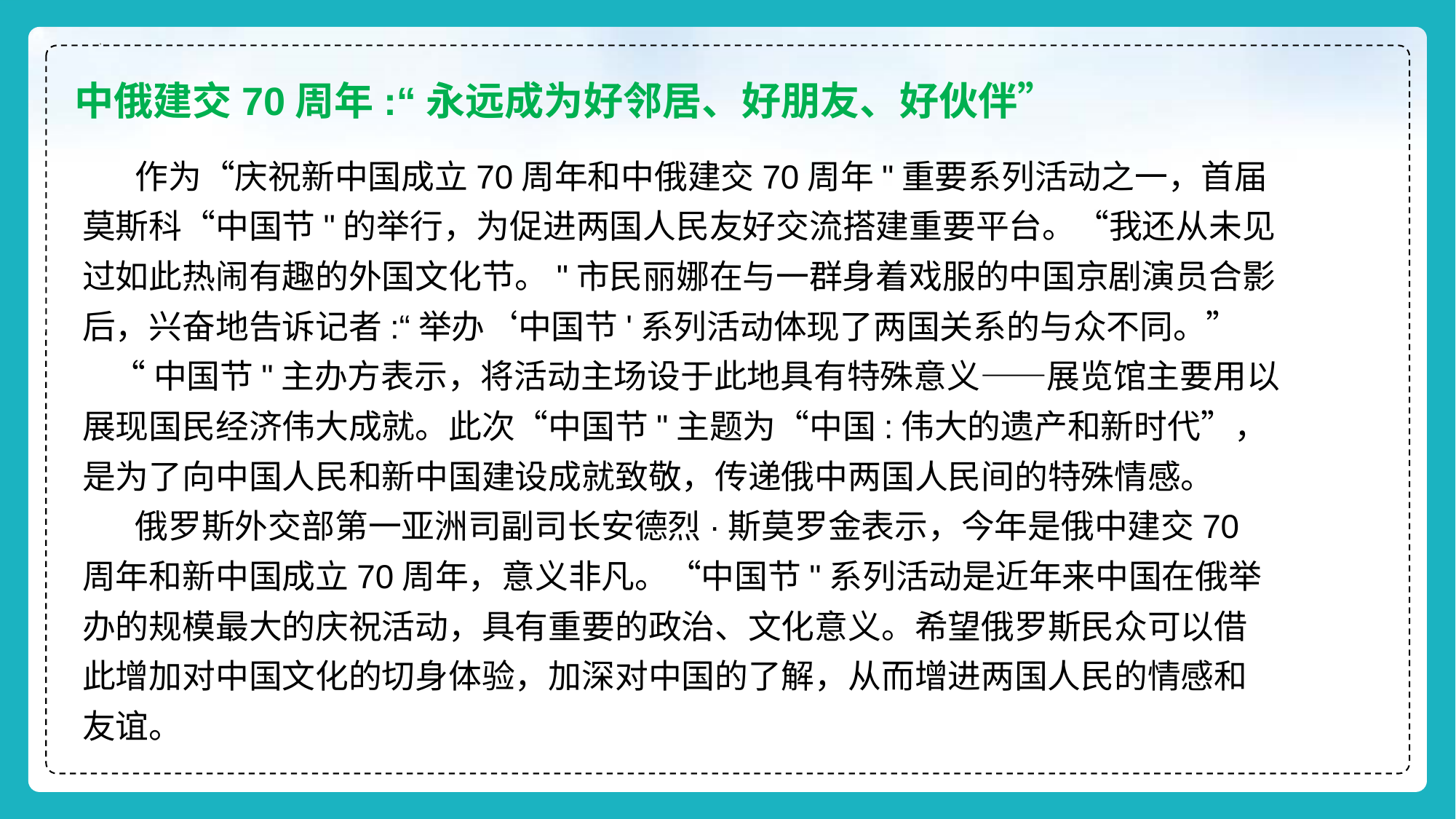

中俄建交70周年:“永远成为好邻居、好朋友、好伙伴”
      作为“庆祝新中国成立70周年和中俄建交70周年"重要系列活动之一，首届莫斯科“中国节"的举行，为促进两国人民友好交流搭建重要平台。“我还从未见过如此热闹有趣的外国文化节。"市民丽娜在与一群身着戏服的中国京剧演员合影后，兴奋地告诉记者:“举办‘中国节'系列活动体现了两国关系的与众不同。”
    “中国节"主办方表示，将活动主场设于此地具有特殊意义——展览馆主要用以展现国民经济伟大成就。此次“中国节"主题为“中国:伟大的遗产和新时代”，是为了向中国人民和新中国建设成就致敬，传递俄中两国人民间的特殊情感。
      俄罗斯外交部第一亚洲司副司长安德烈·斯莫罗金表示，今年是俄中建交70周年和新中国成立70周年，意义非凡。“中国节"系列活动是近年来中国在俄举办的规模最大的庆祝活动，具有重要的政治、文化意义。希望俄罗斯民众可以借此增加对中国文化的切身体验，加深对中国的了解，从而增进两国人民的情感和友谊。